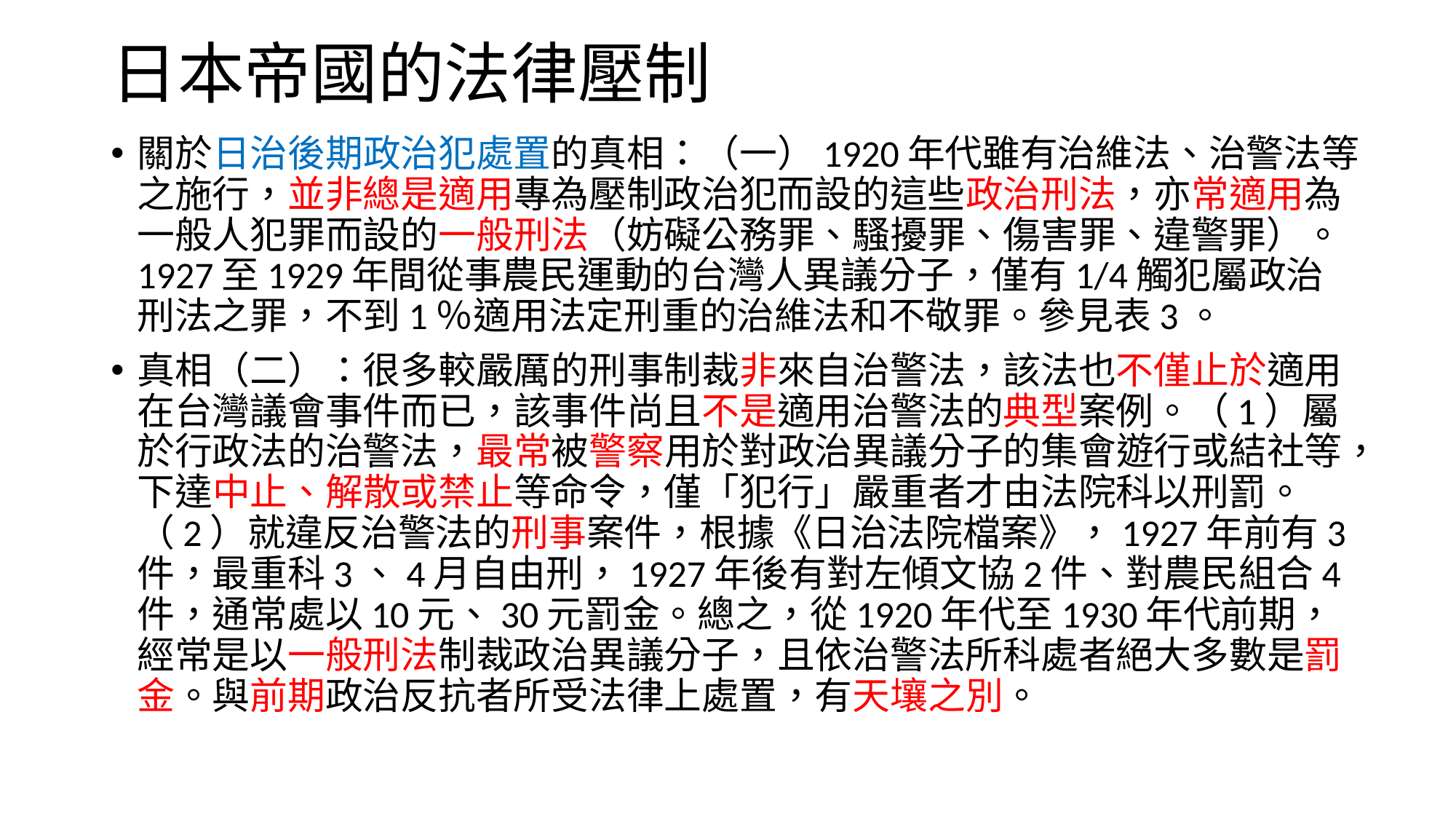

# 日本帝國的法律壓制
關於日治後期政治犯處置的真相：（一）1920年代雖有治維法、治警法等之施行，並非總是適用專為壓制政治犯而設的這些政治刑法，亦常適用為一般人犯罪而設的一般刑法（妨礙公務罪、騷擾罪、傷害罪、違警罪）。 1927至1929年間從事農民運動的台灣人異議分子，僅有1/4觸犯屬政治刑法之罪，不到1％適用法定刑重的治維法和不敬罪。參見表3。
真相（二）：很多較嚴厲的刑事制裁非來自治警法，該法也不僅止於適用在台灣議會事件而已，該事件尚且不是適用治警法的典型案例。（1）屬於行政法的治警法，最常被警察用於對政治異議分子的集會遊行或結社等，下達中止、解散或禁止等命令，僅「犯行」嚴重者才由法院科以刑罰。（2）就違反治警法的刑事案件，根據《日治法院檔案》，1927年前有3件，最重科3、4月自由刑，1927年後有對左傾文協2件、對農民組合4件，通常處以10元、30元罰金。總之，從1920年代至1930年代前期，經常是以一般刑法制裁政治異議分子，且依治警法所科處者絕大多數是罰金。與前期政治反抗者所受法律上處置，有天壤之別。